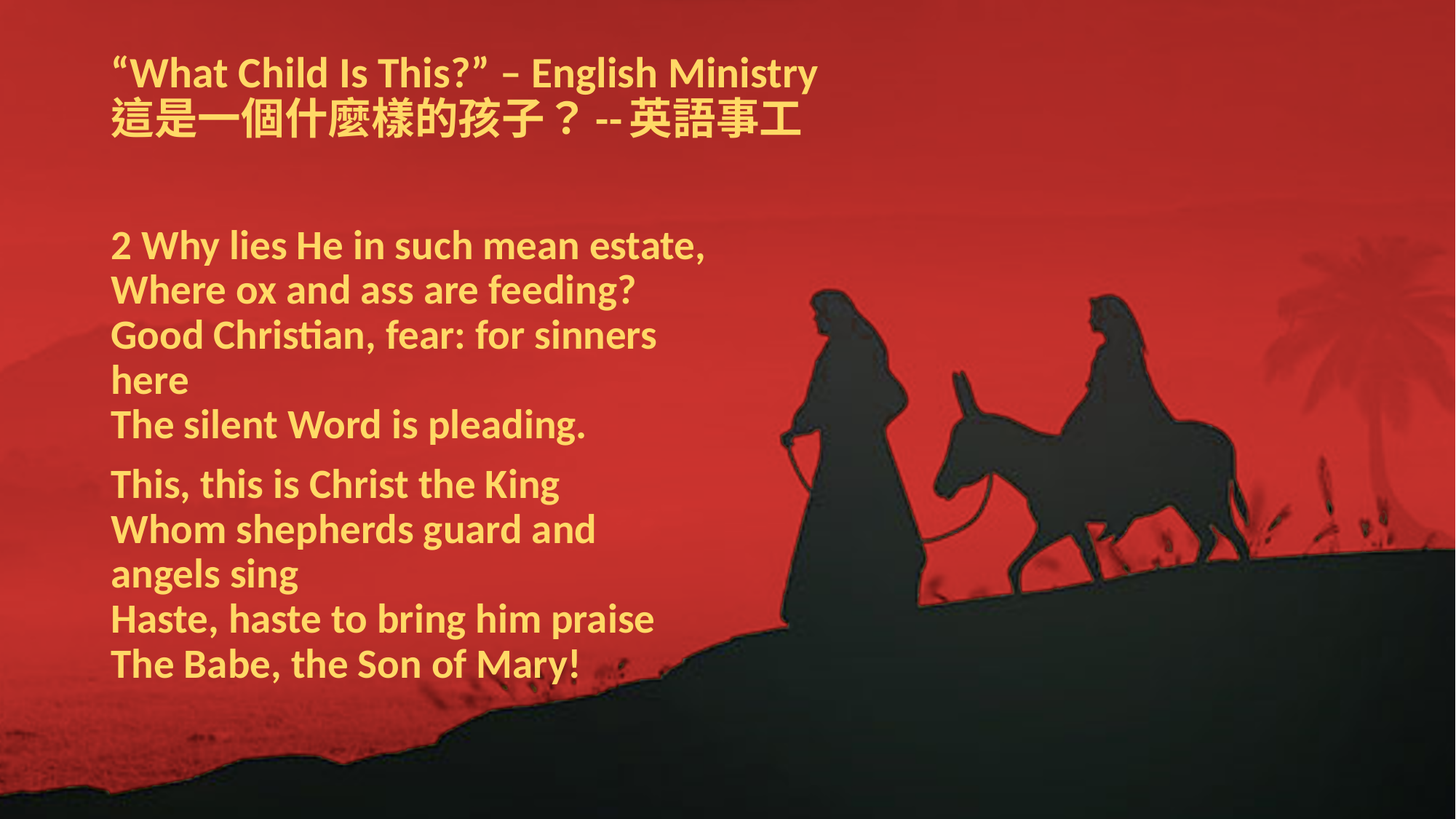

# “What Child Is This?” – English Ministry 這是一個什麼樣的孩子？--英語事工
2 Why lies He in such mean estate,
Where ox and ass are feeding?
Good Christian, fear: for sinners here
The silent Word is pleading.
This, this is Christ the King
Whom shepherds guard and angels sing
Haste, haste to bring him praise
The Babe, the Son of Mary!